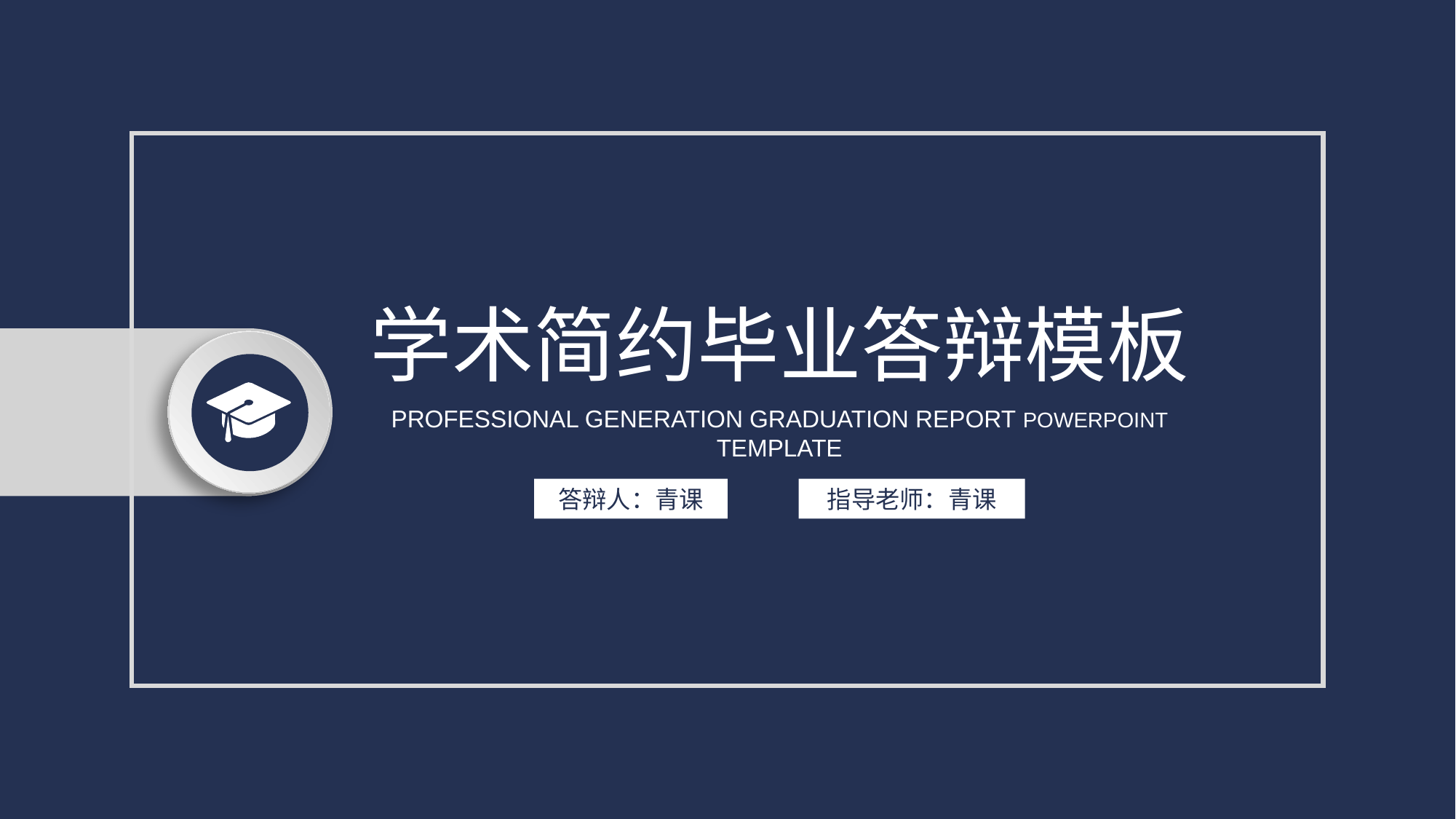

学术简约毕业答辩模板

PROFESSIONAL GENERATION GRADUATION REPORT POWERPOINT TEMPLATE
答辩人：青课
指导老师：青课